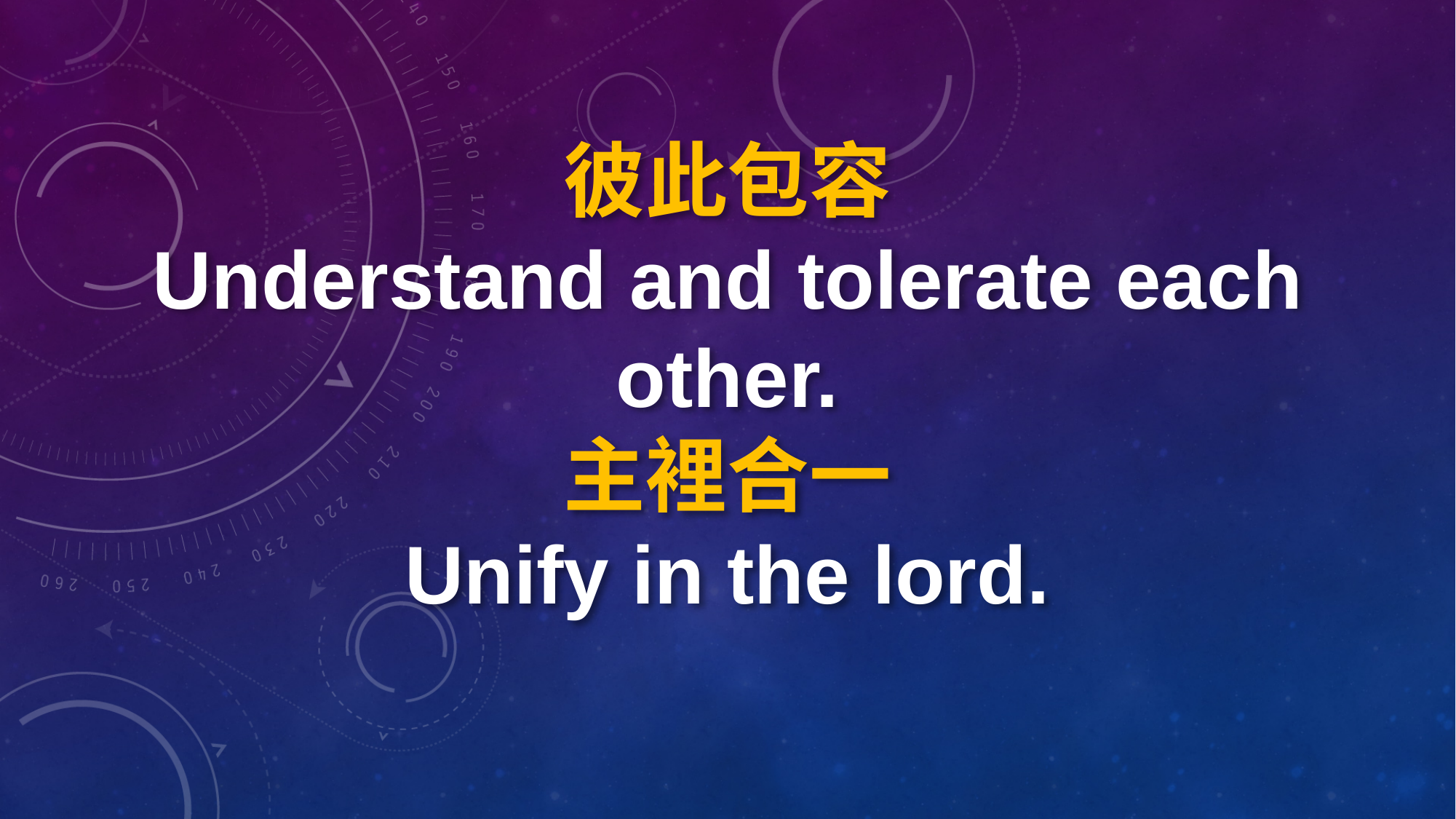

彼此包容
Understand and tolerate each other.
主裡合一
Unify in the lord.